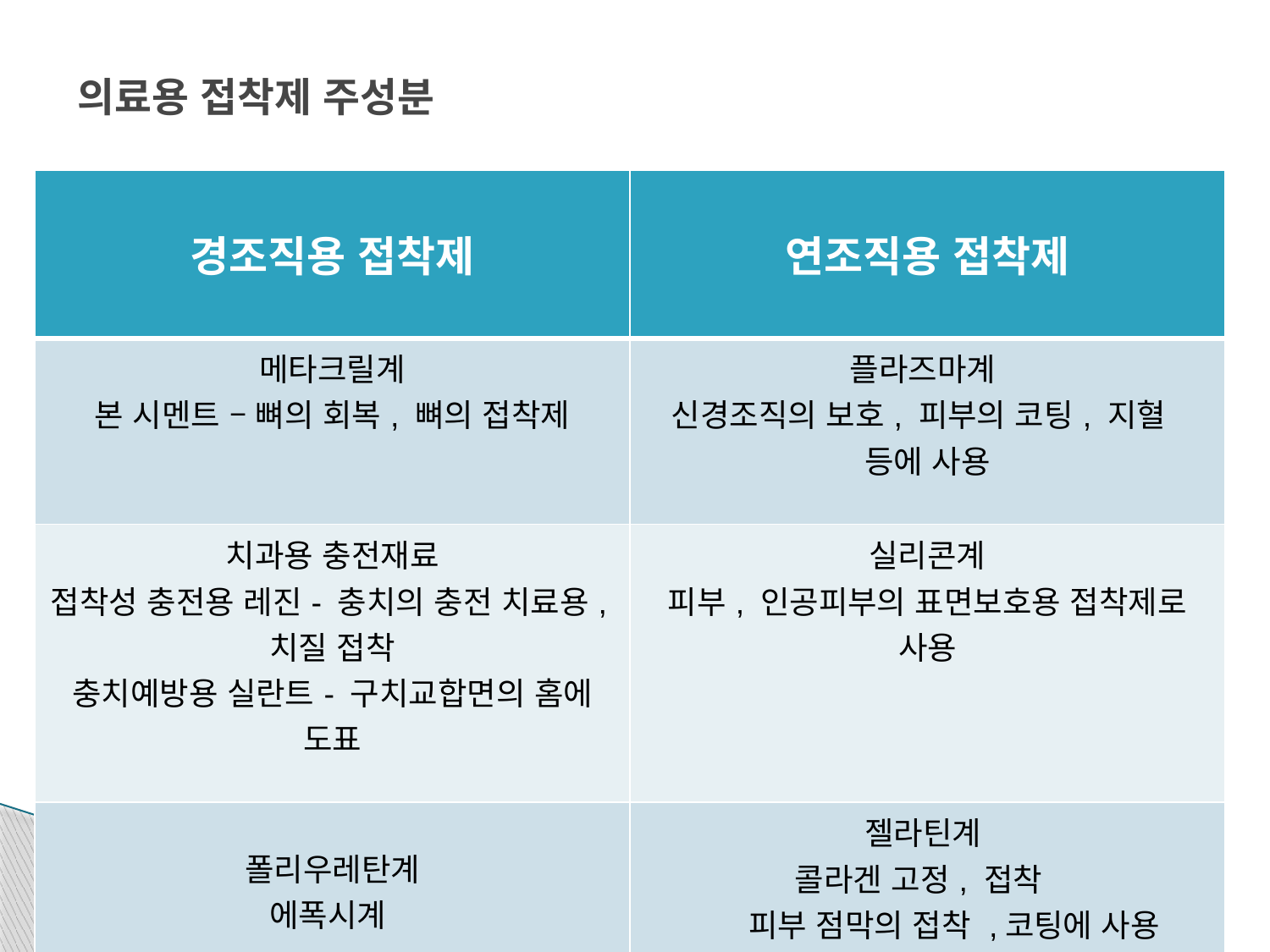

# 의료용 접착제 주성분
| 경조직용 접착제 | 연조직용 접착제 |
| --- | --- |
| 메타크릴계 본 시멘트 – 뼈의 회복, 뼈의 접착제 | 플라즈마계 신경조직의 보호, 피부의 코팅, 지혈 등에 사용 |
| 치과용 충전재료 접착성 충전용 레진- 충치의 충전 치료용,치질 접착 충치예방용 실란트- 구치교합면의 홈에 도표 | 실리콘계 피부, 인공피부의 표면보호용 접착제로 사용 |
| 폴리우레탄계 에폭시계 | 젤라틴계 콜라겐 고정, 접착 피부 점막의 접착 ,코팅에 사용 |